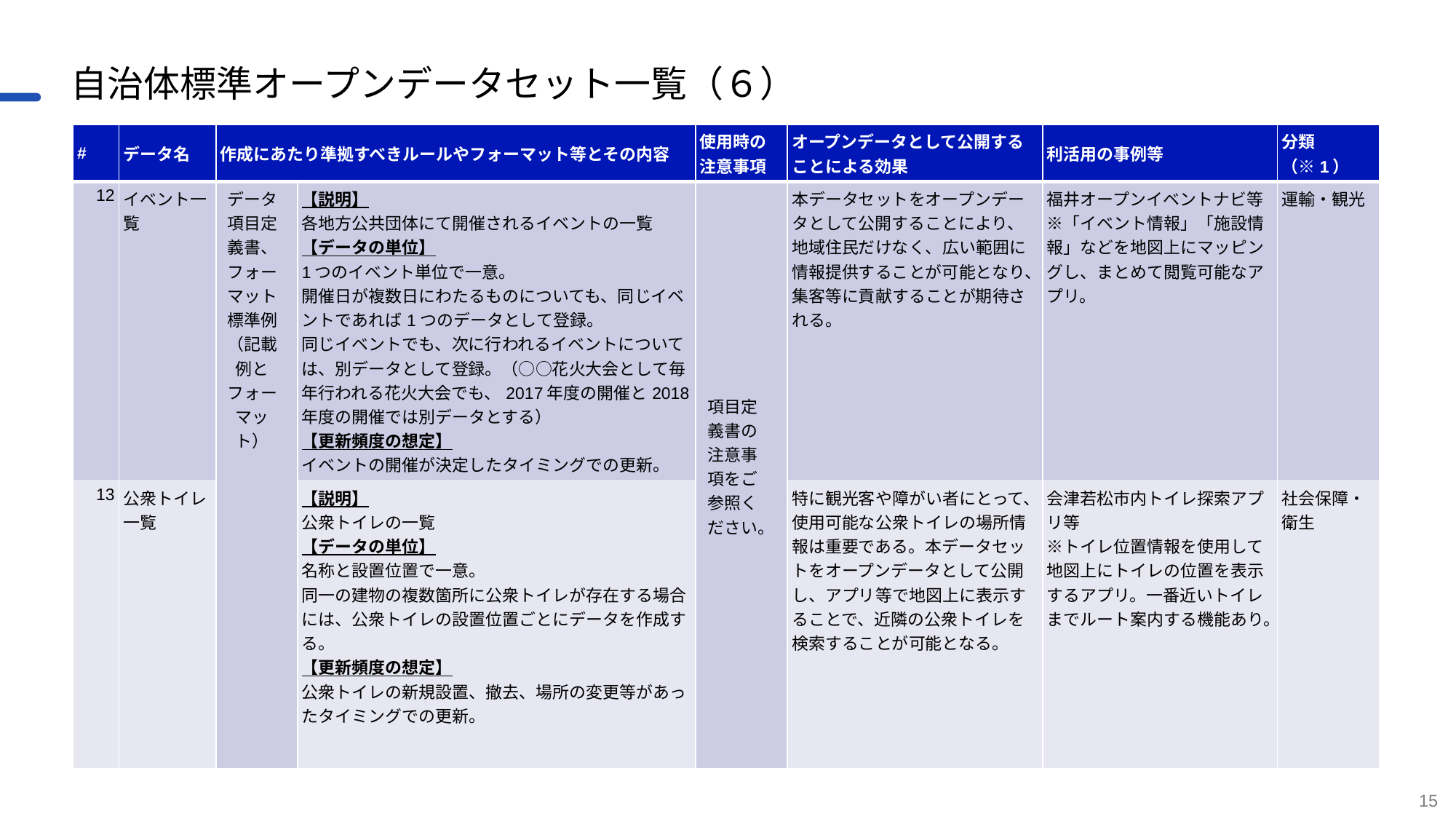

# 自治体標準オープンデータセット一覧（６）
| # | データ名 | 作成にあたり準拠すべきルールやフォーマット等とその内容 |  | 使用時の注意事項 | オープンデータとして公開することによる効果 | 利活用の事例等 | 分類（※1） |
| --- | --- | --- | --- | --- | --- | --- | --- |
| 12 | イベント一覧 | データ項目定義書、フォーマット標準例 （記載例とフォーマット） | 【説明】 各地方公共団体にて開催されるイベントの一覧 【データの単位】 1つのイベント単位で一意。 開催日が複数日にわたるものについても、同じイベントであれば1つのデータとして登録。 同じイベントでも、次に行われるイベントについては、別データとして登録。（○○花火大会として毎年行われる花火大会でも、2017年度の開催と2018年度の開催では別データとする） 【更新頻度の想定】 イベントの開催が決定したタイミングでの更新。 | 項目定義書の注意事項をご参照ください。 | 本データセットをオープンデータとして公開することにより、地域住民だけなく、広い範囲に情報提供することが可能となり、集客等に貢献することが期待される。 | 福井オープンイベントナビ等 ※「イベント情報」「施設情報」などを地図上にマッピングし、まとめて閲覧可能なアプリ。 | 運輸・観光 |
| 13 | 公衆トイレ一覧 |  | 【説明】 公衆トイレの一覧 【データの単位】 名称と設置位置で一意。 同一の建物の複数箇所に公衆トイレが存在する場合には、公衆トイレの設置位置ごとにデータを作成する。 【更新頻度の想定】 公衆トイレの新規設置、撤去、場所の変更等があったタイミングでの更新。 |  | 特に観光客や障がい者にとって、使用可能な公衆トイレの場所情報は重要である。本データセットをオープンデータとして公開し、アプリ等で地図上に表示することで、近隣の公衆トイレを検索することが可能となる。 | 会津若松市内トイレ探索アプリ等 ※トイレ位置情報を使用して地図上にトイレの位置を表示するアプリ。一番近いトイレまでルート案内する機能あり。 | 社会保障・衛生 |